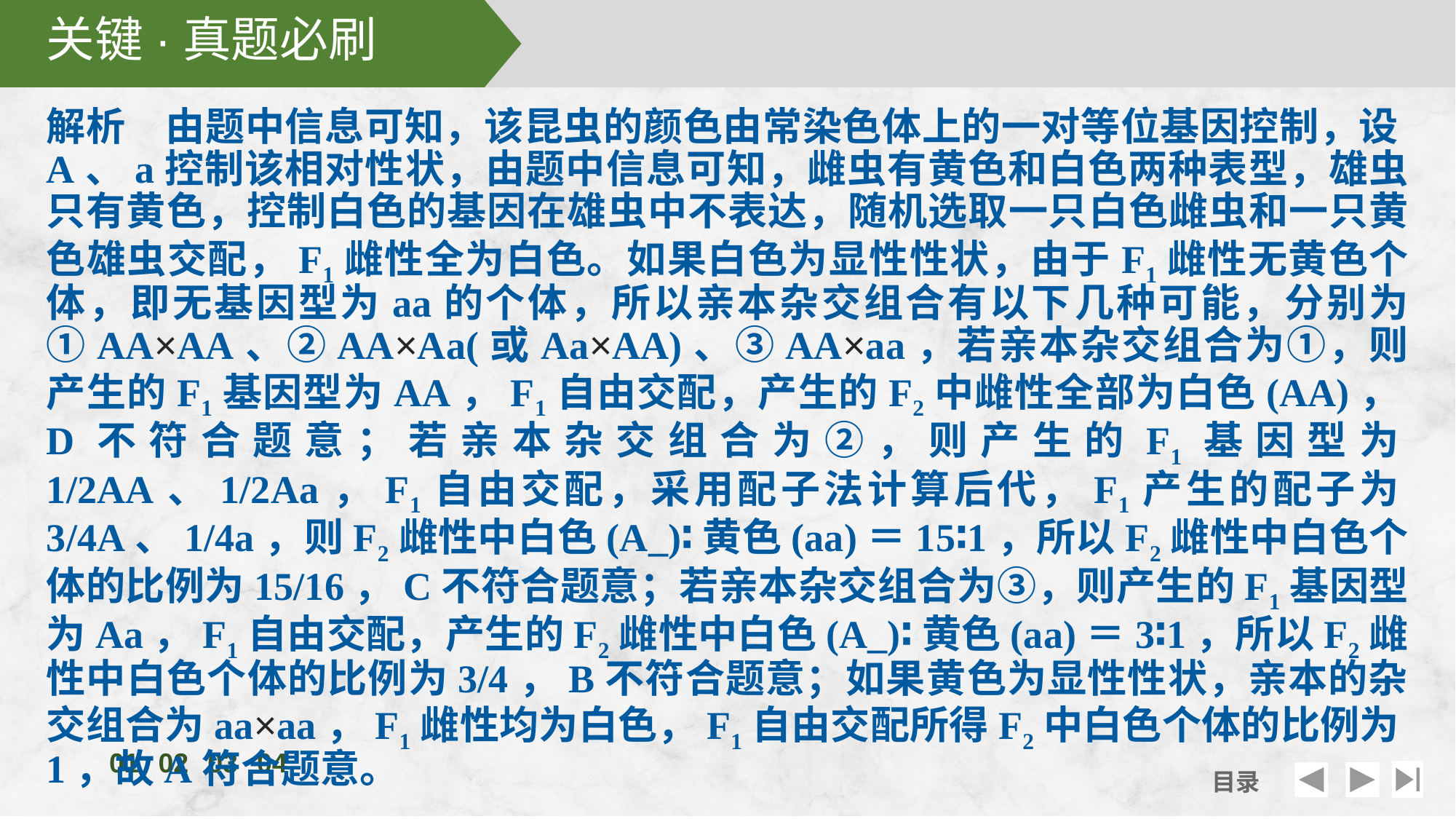

解析　由题中信息可知，该昆虫的颜色由常染色体上的一对等位基因控制，设A、a控制该相对性状，由题中信息可知，雌虫有黄色和白色两种表型，雄虫只有黄色，控制白色的基因在雄虫中不表达，随机选取一只白色雌虫和一只黄色雄虫交配，F1雌性全为白色。如果白色为显性性状，由于F1雌性无黄色个体，即无基因型为aa的个体，所以亲本杂交组合有以下几种可能，分别为①AA×AA、②AA×Aa(或Aa×AA)、③AA×aa，若亲本杂交组合为①，则产生的F1基因型为AA，F1自由交配，产生的F2中雌性全部为白色(AA)，D不符合题意；若亲本杂交组合为②，则产生的F1基因型为1/2AA、1/2Aa，F1自由交配，采用配子法计算后代，F1产生的配子为3/4A、1/4a，则F2雌性中白色(A_)∶黄色(aa)＝15∶1，所以F2雌性中白色个体的比例为15/16，C不符合题意；若亲本杂交组合为③，则产生的F1基因型为Aa，F1自由交配，产生的F2雌性中白色(A_)∶黄色(aa)＝3∶1，所以F2雌性中白色个体的比例为3/4，B不符合题意；如果黄色为显性性状，亲本的杂交组合为aa×aa，F1雌性均为白色，F1自由交配所得F2中白色个体的比例为1，故A符合题意。